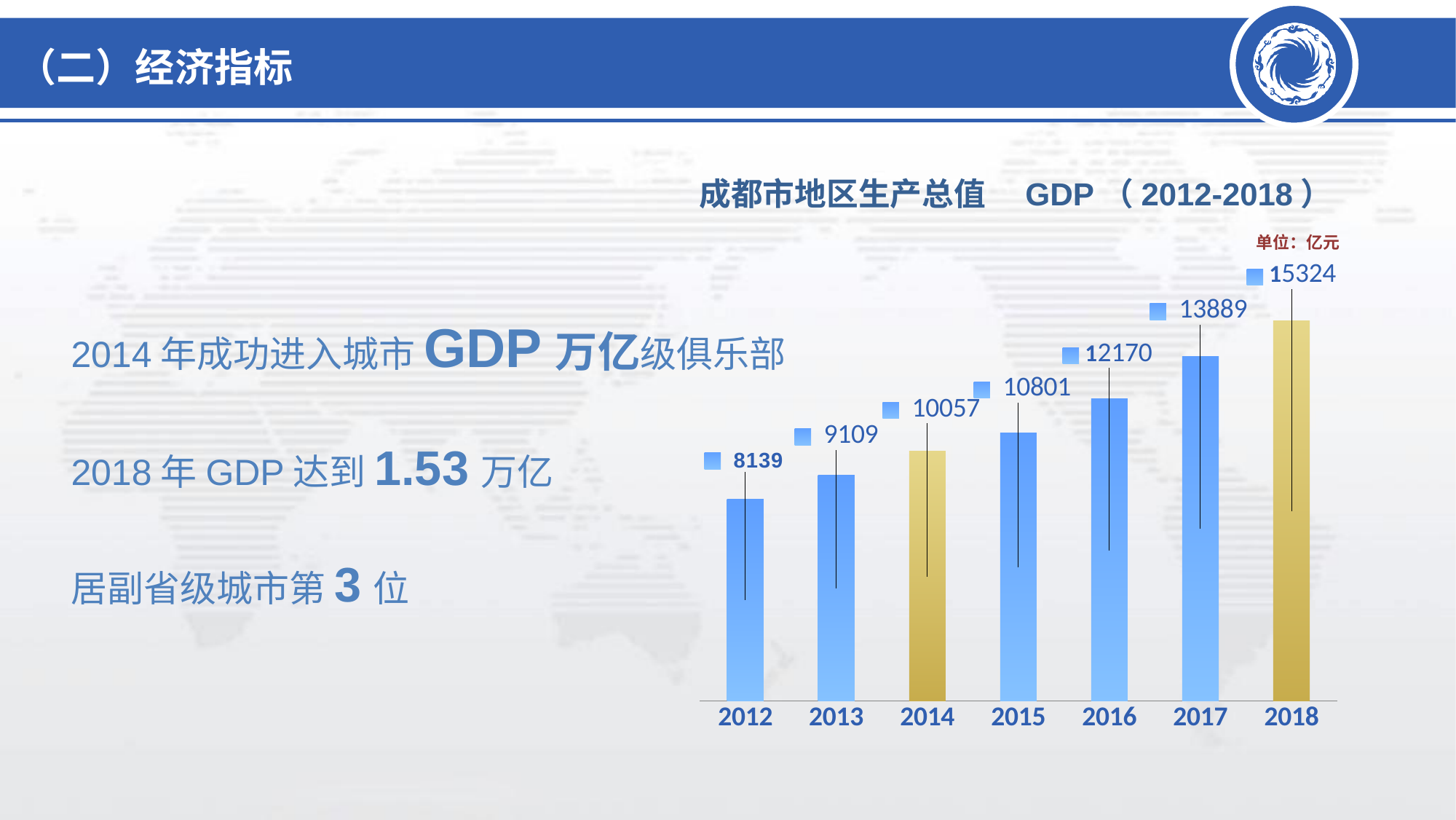

（二）经济指标
成都市地区生产总值　GDP（2012-2018）

### Chart

| Category | 绝对值（亿元） |
|---|---|
| 2012 | 8139.0 |
| 2013 | 9109.0 |
| 2014 | 10057.0 |
| 2015 | 10801.0 |
| 2016 | 12170.0 |
| 2017 | 13889.0 |
| 2018 | 15324.0 |
单位：亿元
2014年成功进入城市GDP万亿级俱乐部
2018年GDP达到1.53万亿
居副省级城市第3位